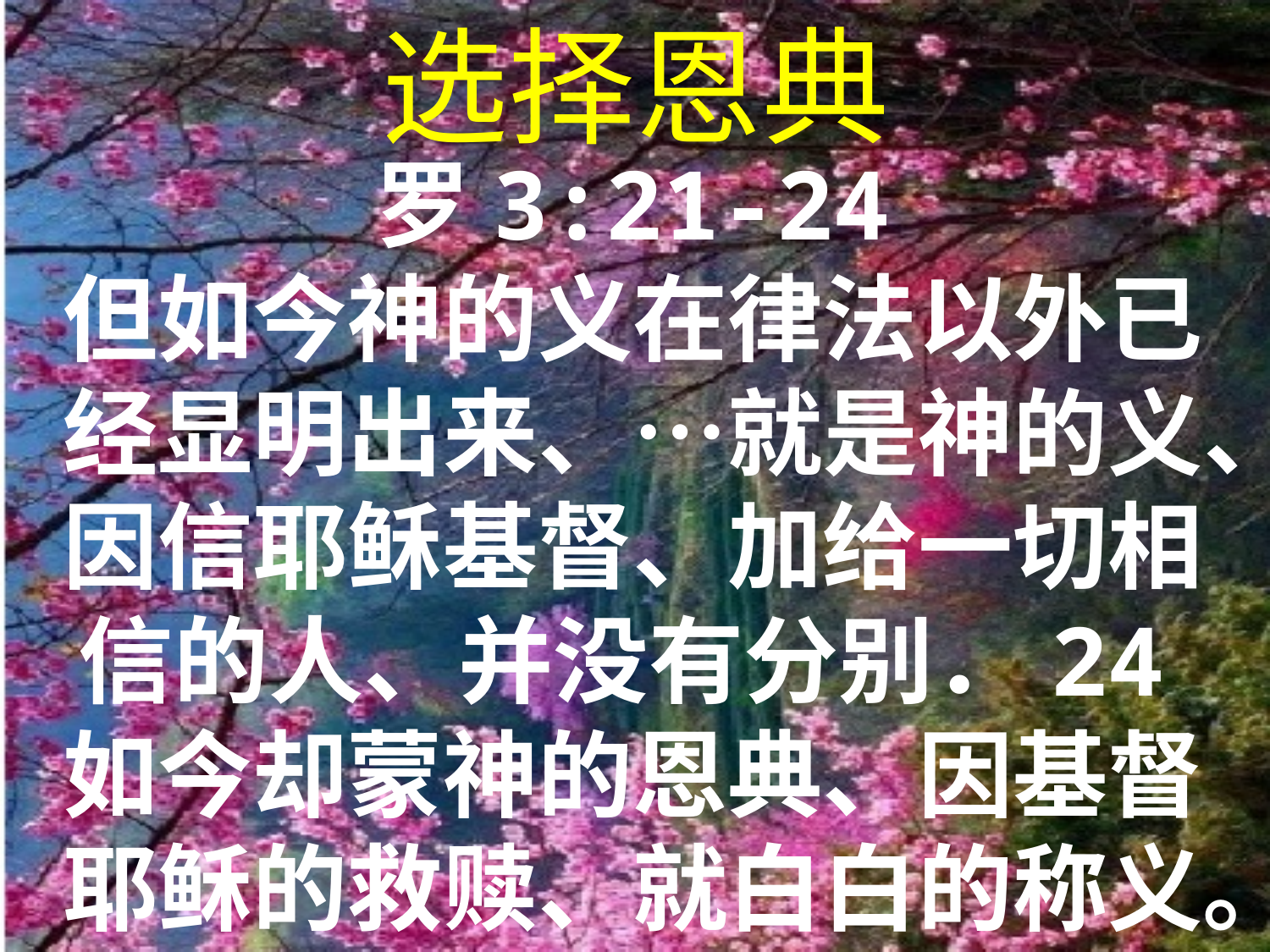

# 选择恩典
罗3:21-24
但如今神的义在律法以外已经显明出来、…就是神的义、因信耶稣基督、加给一切相信的人、并没有分别．24如今却蒙神的恩典、因基督耶稣的救赎、就白白的称义。